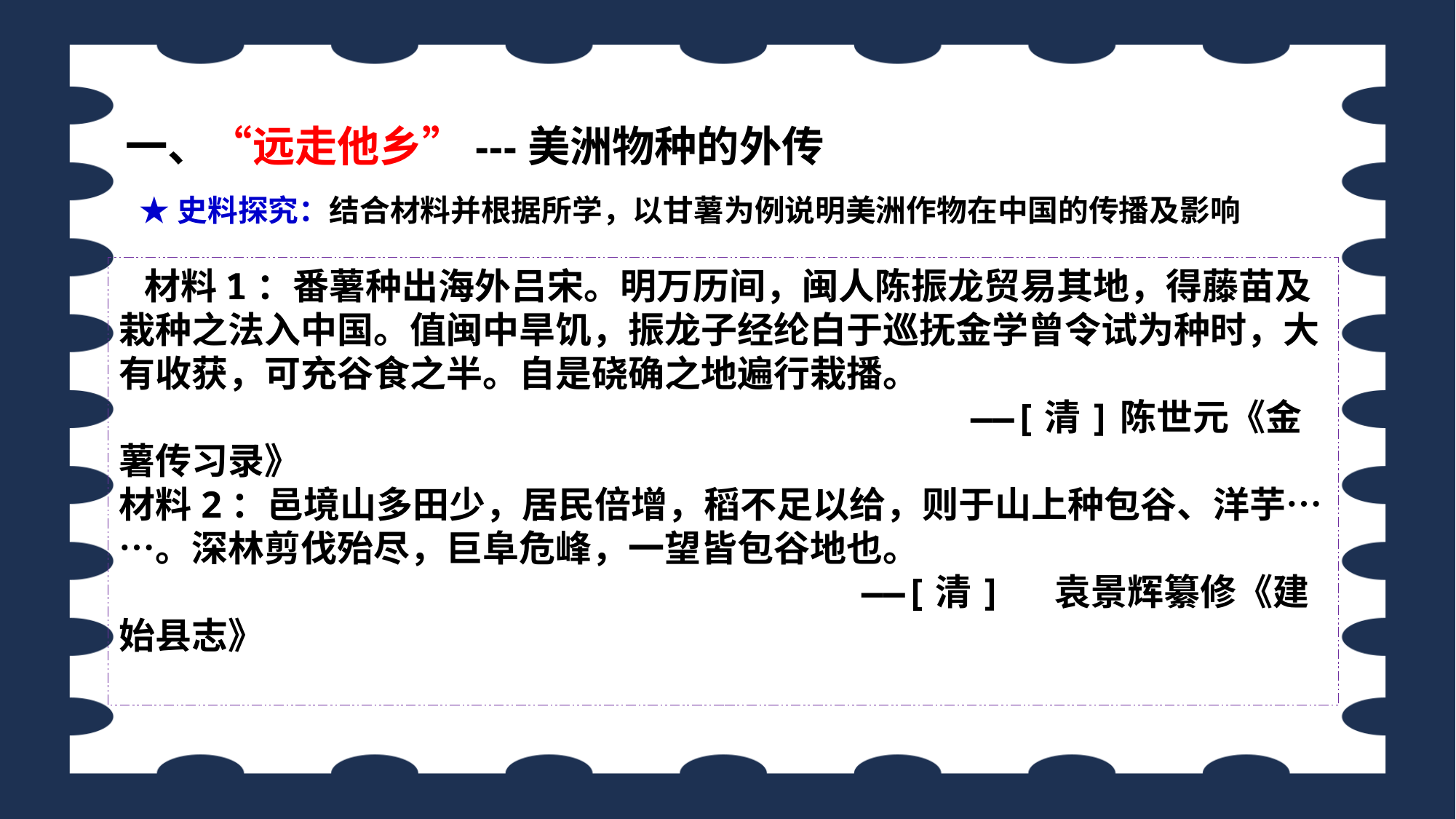

一、“远走他乡”---美洲物种的外传
★史料探究：结合材料并根据所学，以甘薯为例说明美洲作物在中国的传播及影响
  材料1：番薯种出海外吕宋。明万历间，闽人陈振龙贸易其地，得藤苗及栽种之法入中国。值闽中旱饥，振龙子经纶白于巡抚金学曾令试为种时，大有收获，可充谷食之半。自是硗确之地遍行栽播。
                                       ——[清]陈世元《金薯传习录》
材料2：邑境山多田少，居民倍增，稻不足以给，则于山上种包谷、洋芋……。深林剪伐殆尽，巨阜危峰，一望皆包谷地也。
                                  ——[清]  袁景辉纂修《建始县志》